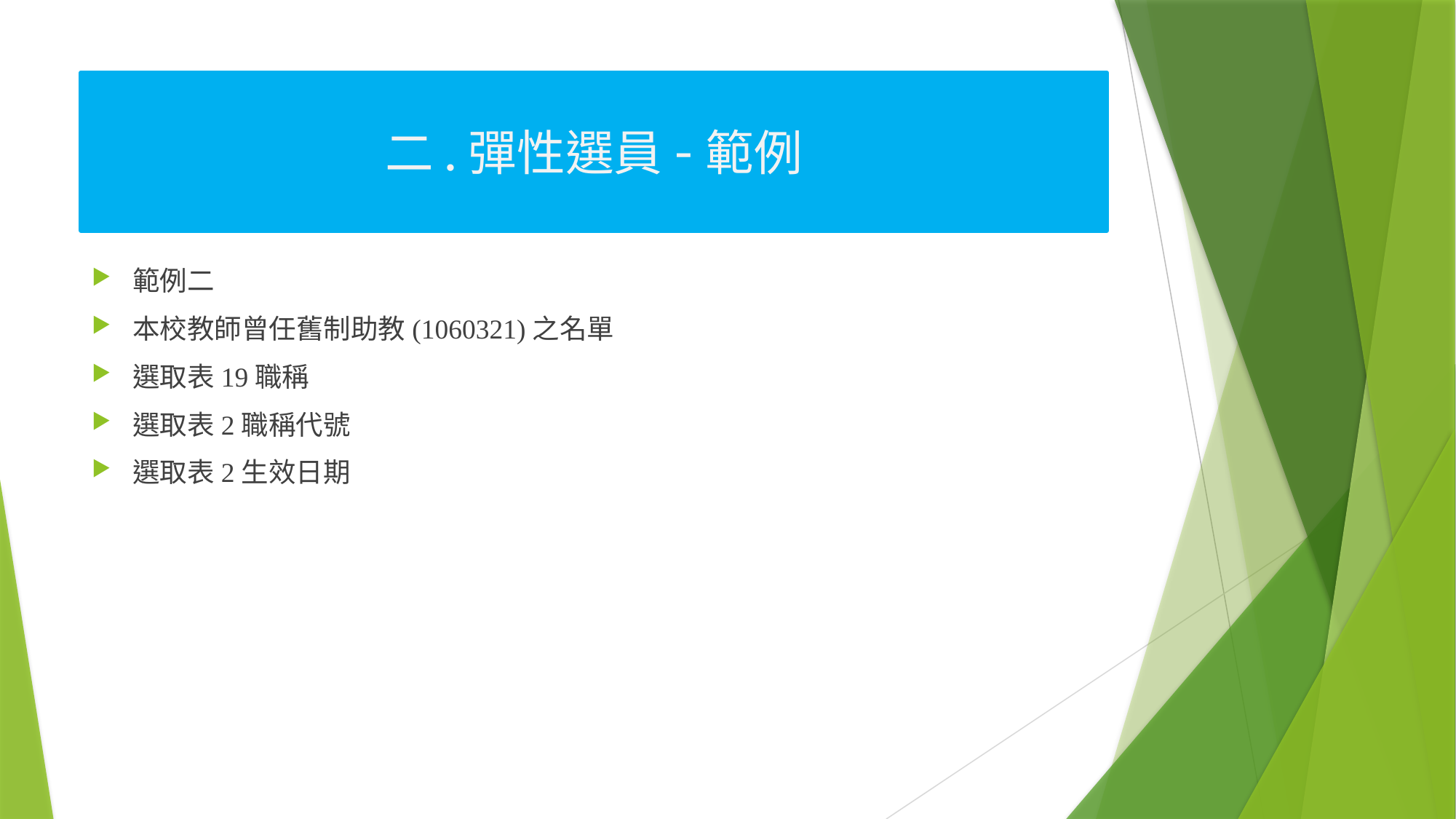

# 二.彈性選員-範例
範例二
本校教師曾任舊制助教(1060321)之名單
選取表19職稱
選取表2職稱代號
選取表2生效日期